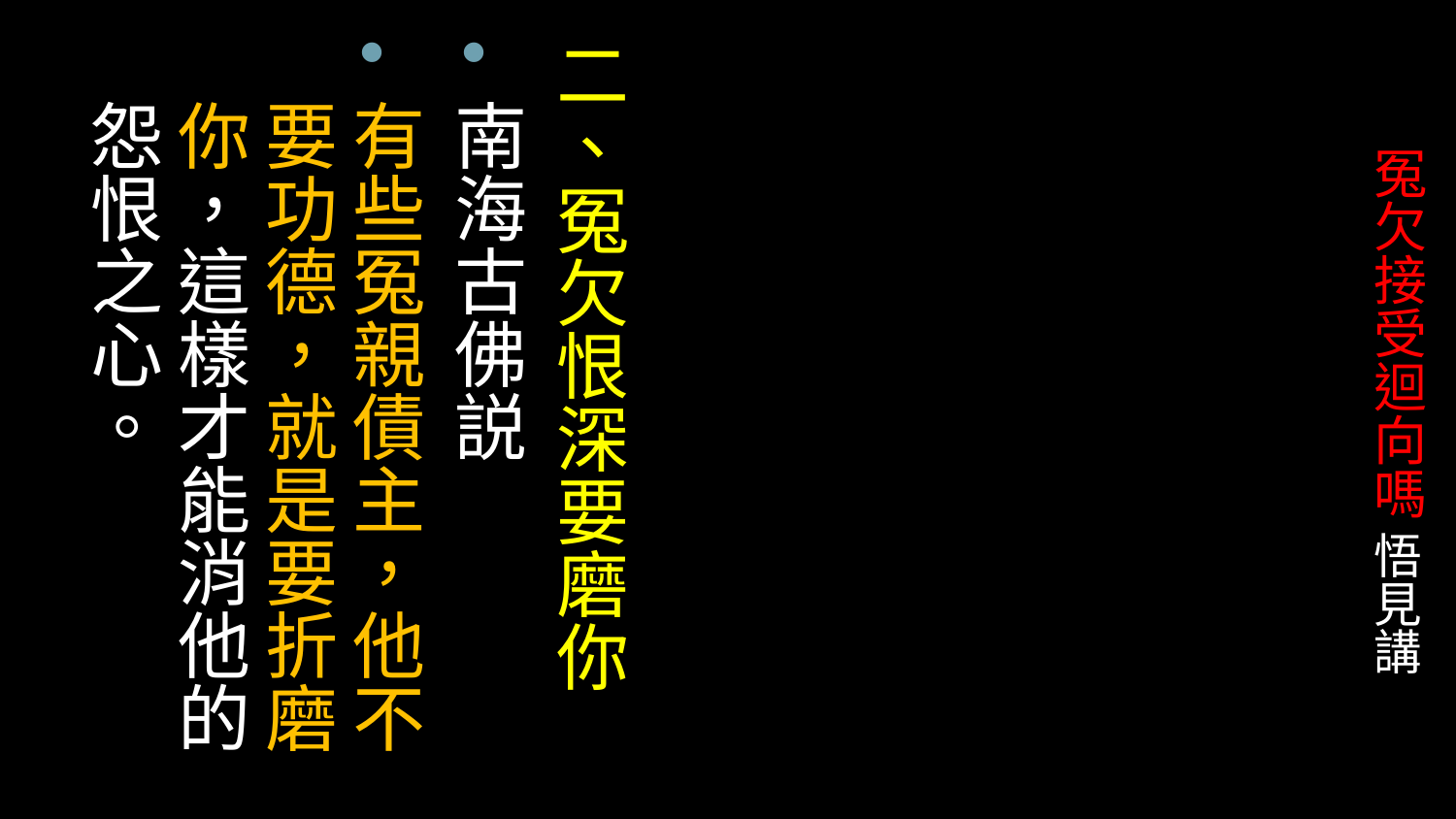

二、冤欠恨深要磨你
南海古佛説
有些冤親債主，他不要功德，就是要折磨你，這樣才能消他的怨恨之心。

# 冤欠接受迴向嗎 悟見講